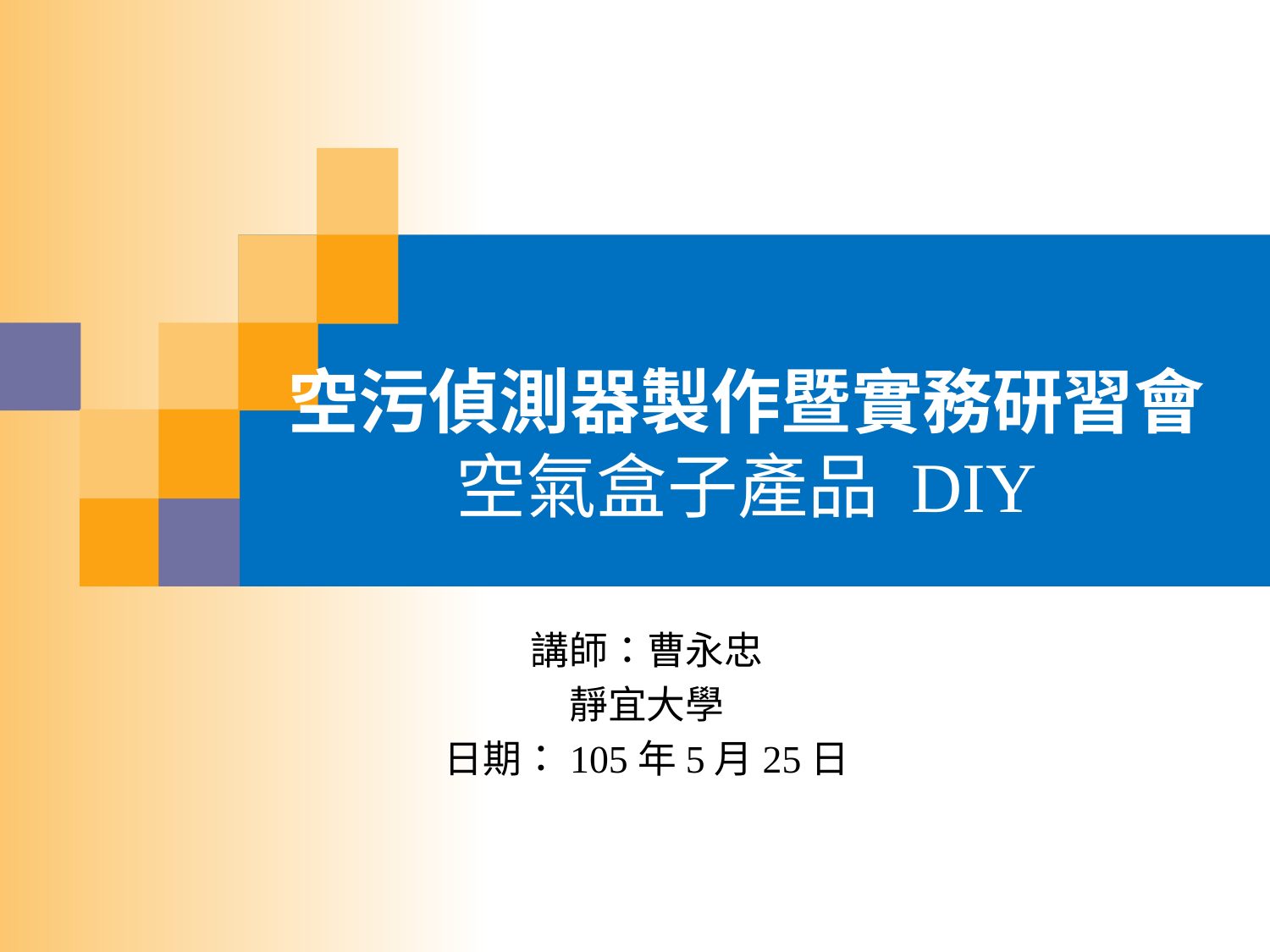

# 空污偵測器製作暨實務研習會 空氣盒子產品 DIY
講師：曹永忠
靜宜大學
日期：105年5月25日